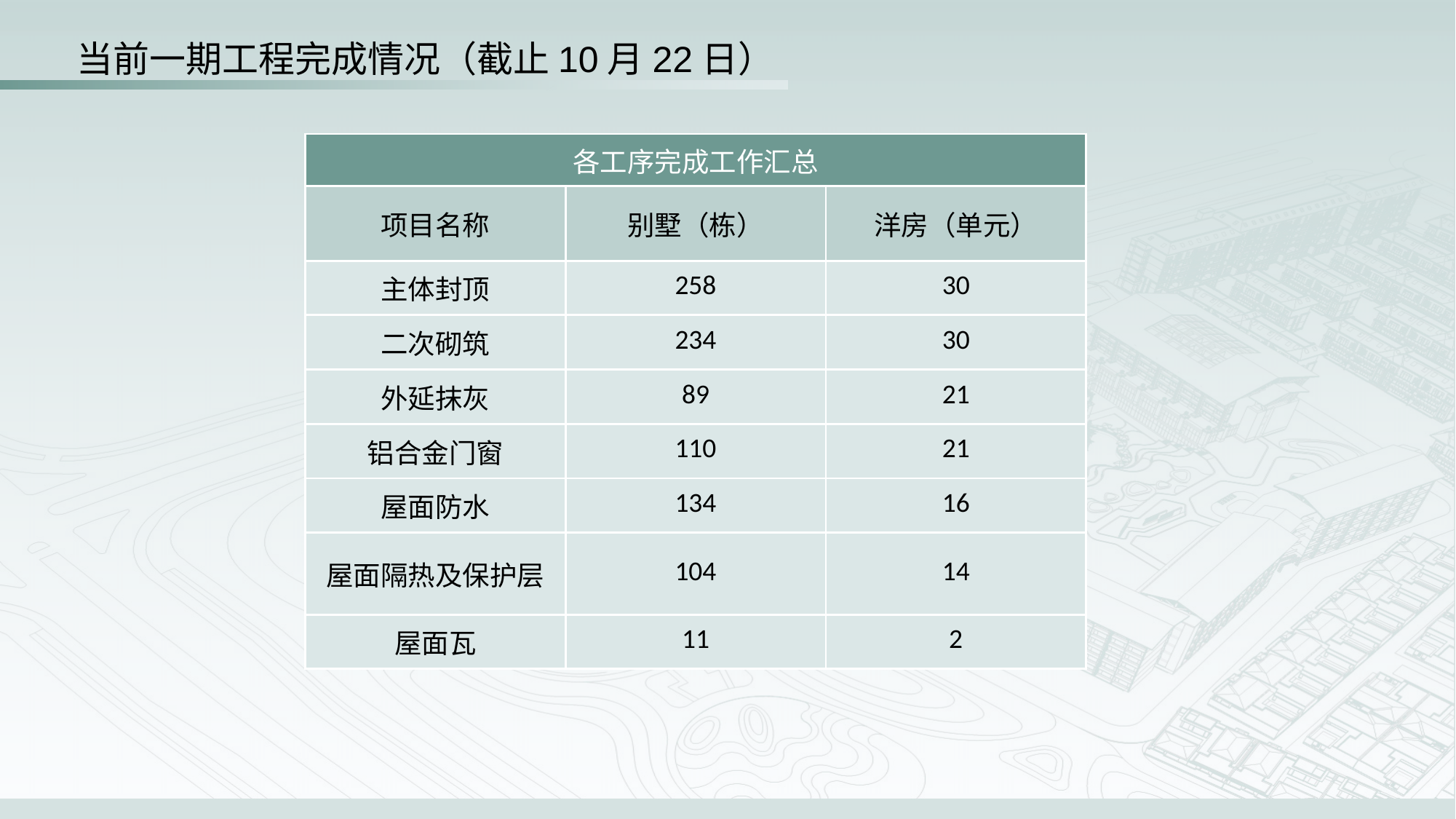

当前一期工程完成情况（截止10月22日）

| 各工序完成工作汇总 |  |  |
| --- | --- | --- |
| 项目名称 | 别墅（栋） | 洋房（单元） |
| 主体封顶 | 258 | 30 |
| 二次砌筑 | 234 | 30 |
| 外延抹灰 | 89 | 21 |
| 铝合金门窗 | 110 | 21 |
| 屋面防水 | 134 | 16 |
| 屋面隔热及保护层 | 104 | 14 |
| 屋面瓦 | 11 | 2 |